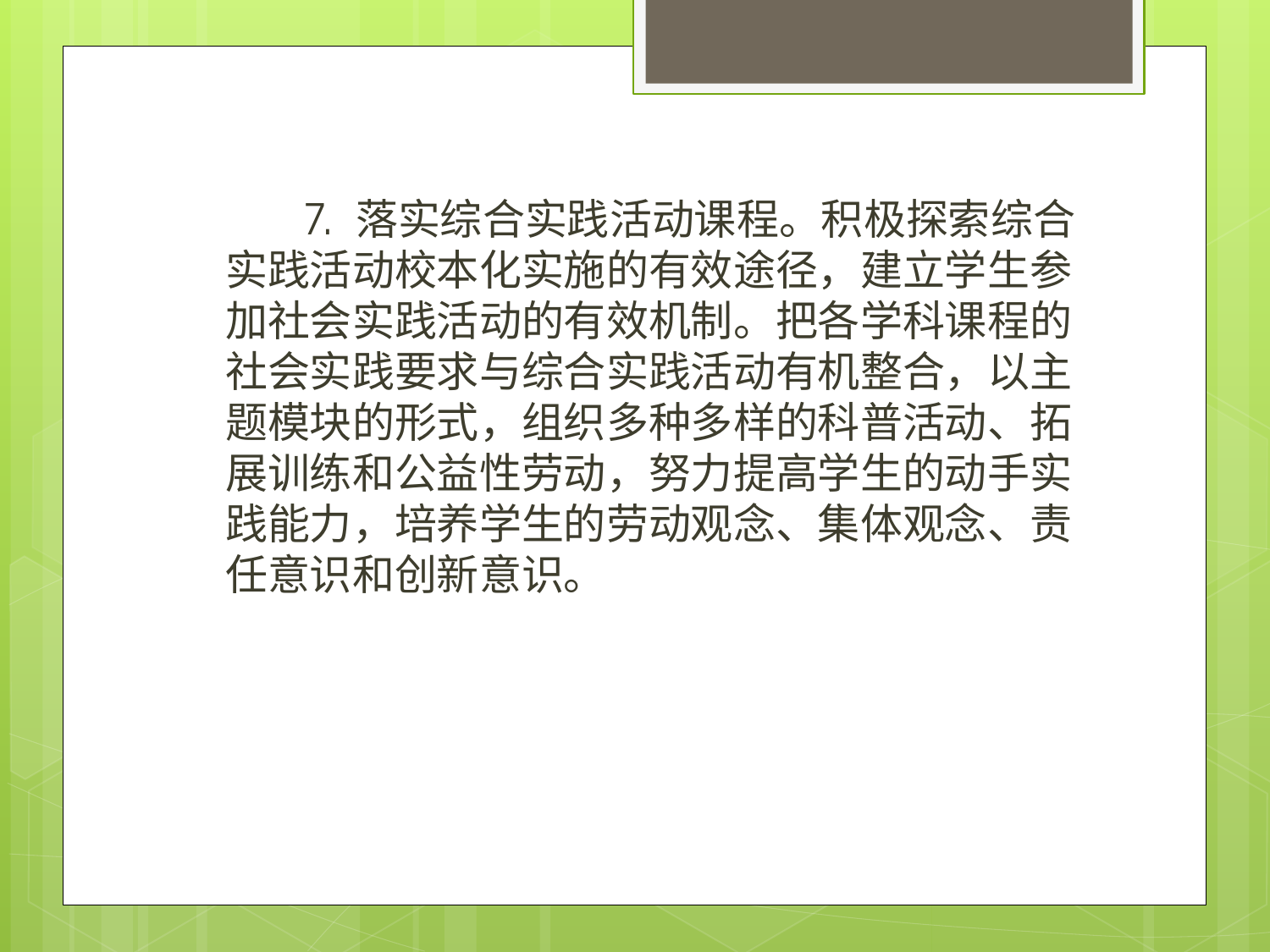

7. 落实综合实践活动课程。积极探索综合实践活动校本化实施的有效途径，建立学生参加社会实践活动的有效机制。把各学科课程的社会实践要求与综合实践活动有机整合，以主题模块的形式，组织多种多样的科普活动、拓展训练和公益性劳动，努力提高学生的动手实践能力，培养学生的劳动观念、集体观念、责任意识和创新意识。